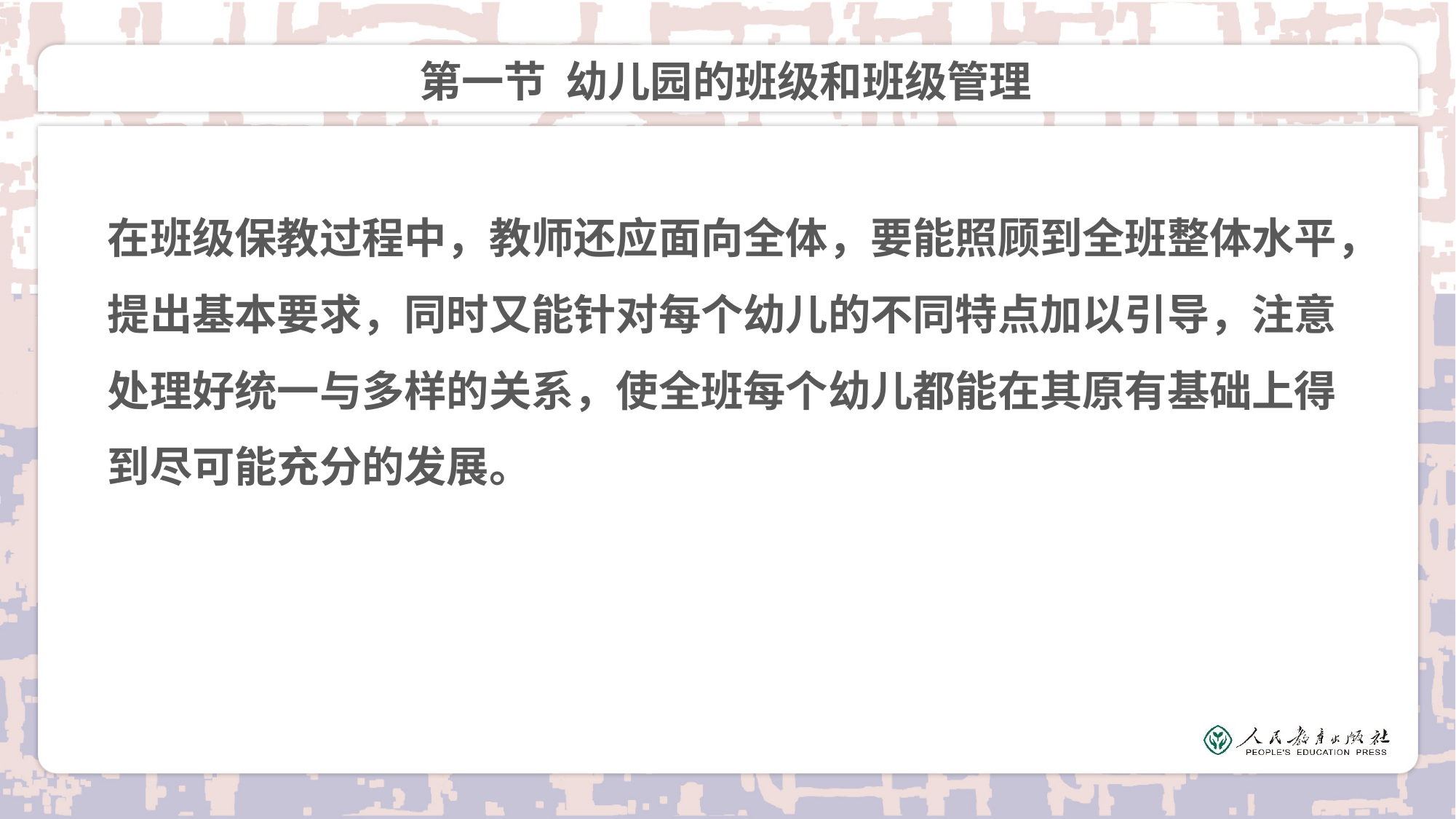

# 第一节  幼儿园的班级和班级管理
在班级保教过程中，教师还应面向全体，要能照顾到全班整体水平，提出基本要求，同时又能针对每个幼儿的不同特点加以引导，注意处理好统一与多样的关系，使全班每个幼儿都能在其原有基础上得到尽可能充分的发展。